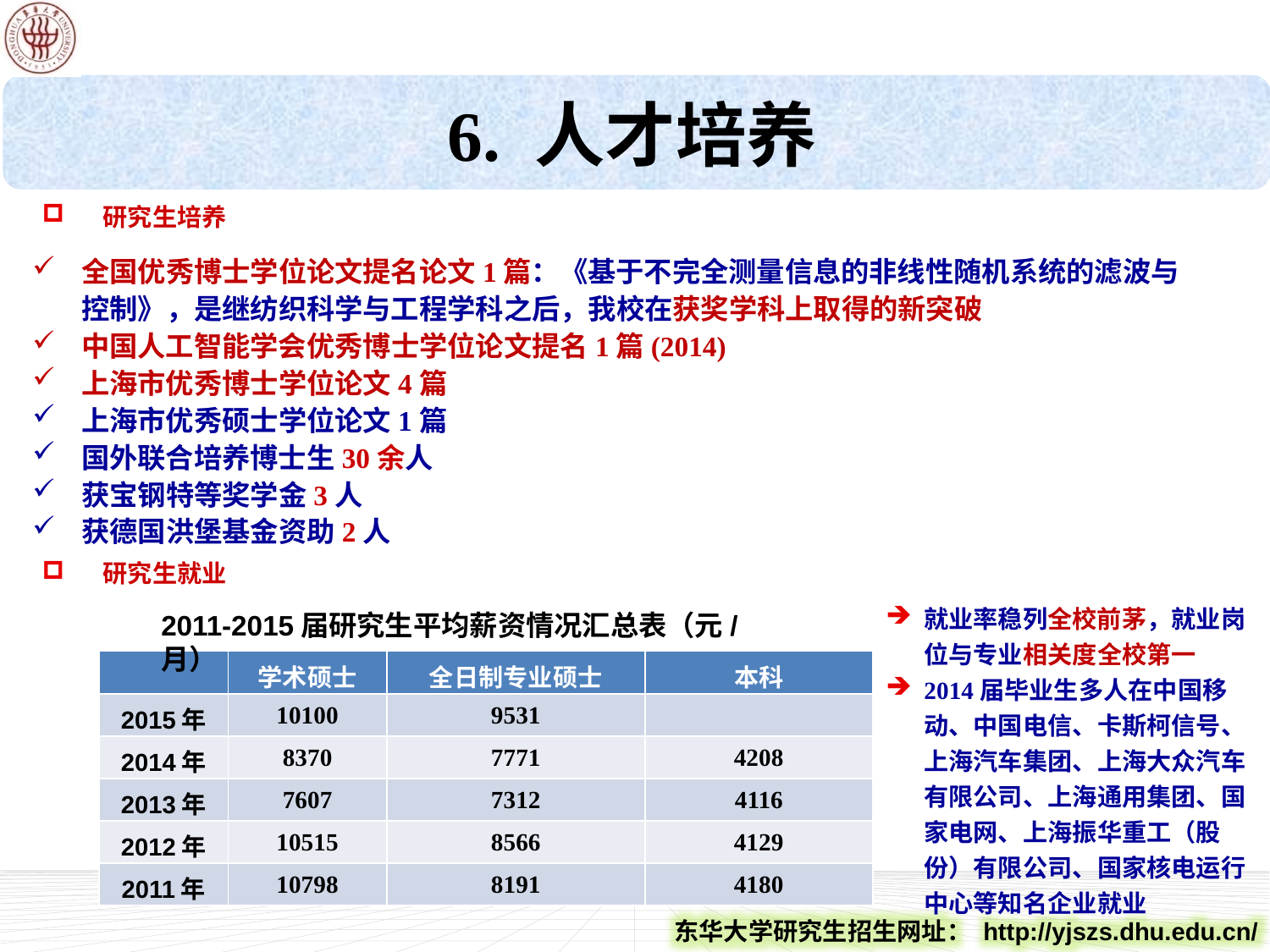

6. 人才培养
 研究生培养
全国优秀博士学位论文提名论文1篇：《基于不完全测量信息的非线性随机系统的滤波与控制》，是继纺织科学与工程学科之后，我校在获奖学科上取得的新突破
中国人工智能学会优秀博士学位论文提名1篇(2014)
上海市优秀博士学位论文4篇
上海市优秀硕士学位论文1篇
国外联合培养博士生30余人
获宝钢特等奖学金3人
获德国洪堡基金资助2人
 研究生就业
就业率稳列全校前茅，就业岗位与专业相关度全校第一
2014届毕业生多人在中国移动、中国电信、卡斯柯信号、上海汽车集团、上海大众汽车有限公司、上海通用集团、国家电网、上海振华重工（股份）有限公司、国家核电运行中心等知名企业就业
2011-2015届研究生平均薪资情况汇总表（元/月）
|  | 学术硕士 | 全日制专业硕士 | 本科 |
| --- | --- | --- | --- |
| 2015年 | 10100 | 9531 |  |
| 2014年 | 8370 | 7771 | 4208 |
| 2013年 | 7607 | 7312 | 4116 |
| 2012年 | 10515 | 8566 | 4129 |
| 2011年 | 10798 | 8191 | 4180 |